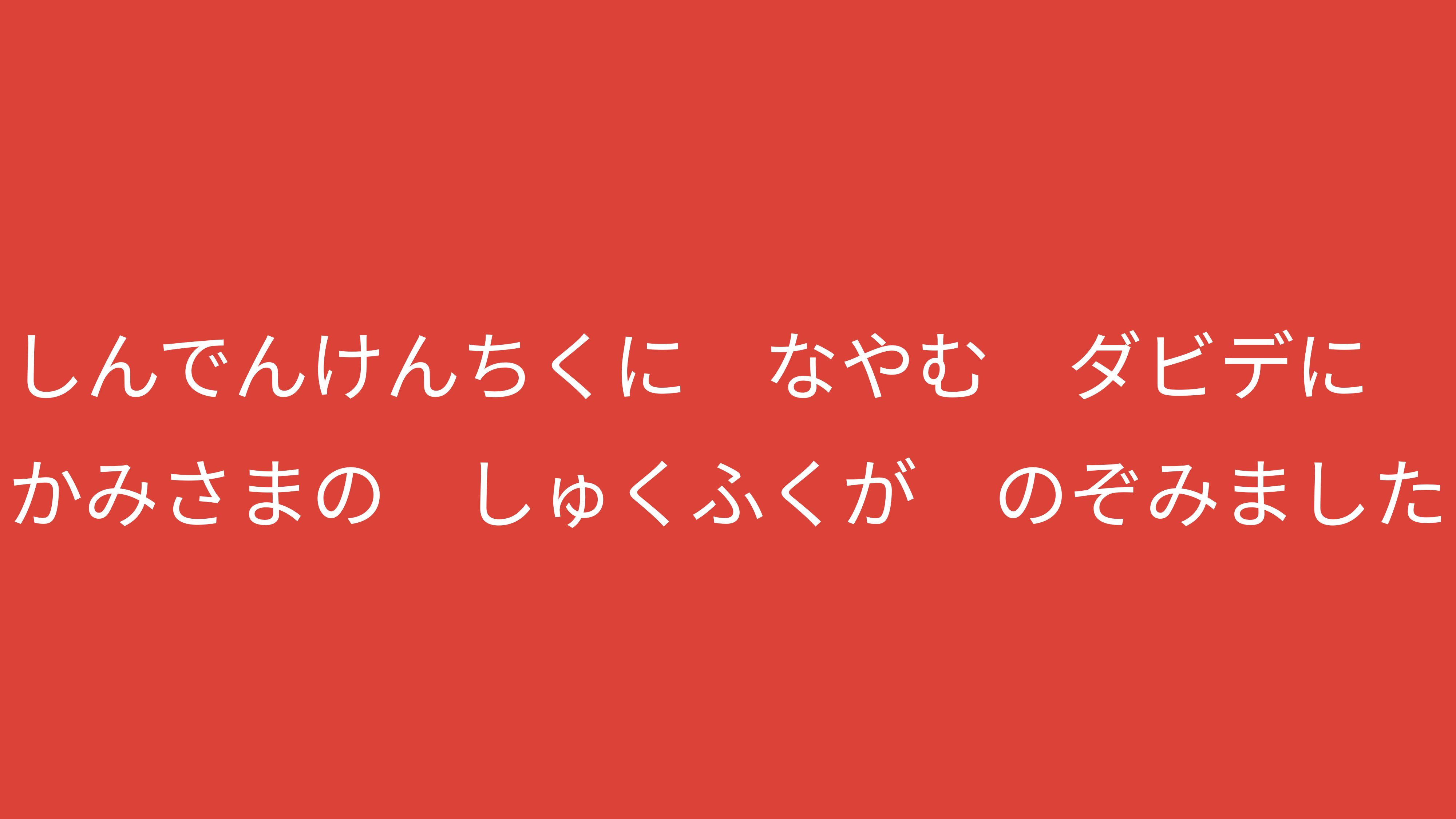

しんでんけんちくに　なやむ　ダビデに
かみさまの　しゅくふくが　のぞみました